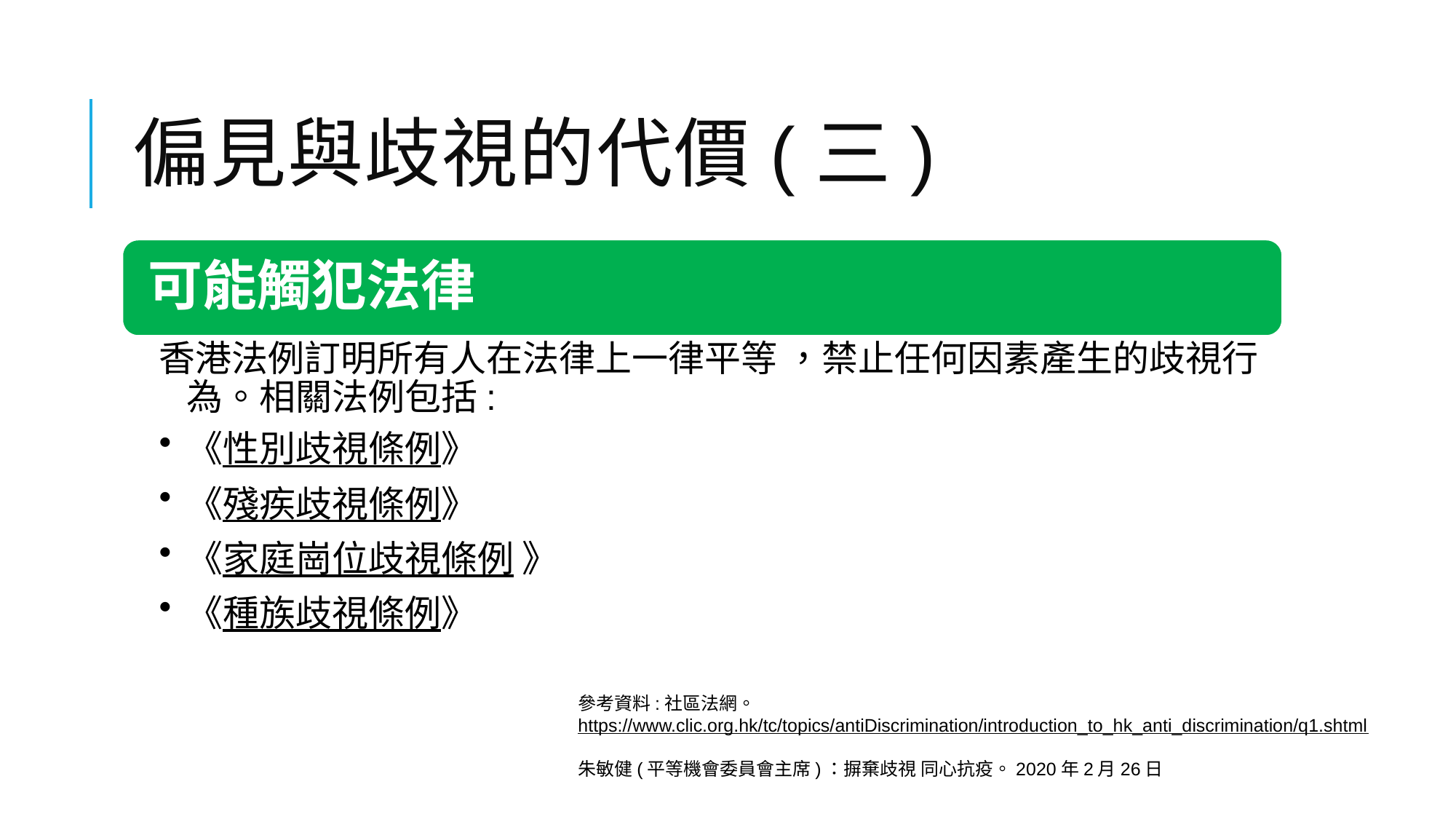

# 偏見與歧視的代價(三)
可能觸犯法律
香港法例訂明所有人在法律上一律平等 ，禁止任何因素產生的歧視行為。相關法例包括:
《性別歧視條例》
《殘疾歧視條例》
《家庭崗位歧視條例 》
《種族歧視條例》
參考資料:社區法網。 https://www.clic.org.hk/tc/topics/antiDiscrimination/introduction_to_hk_anti_discrimination/q1.shtml

朱敏健(平等機會委員會主席)：摒棄歧視 同心抗疫。2020年2月26日